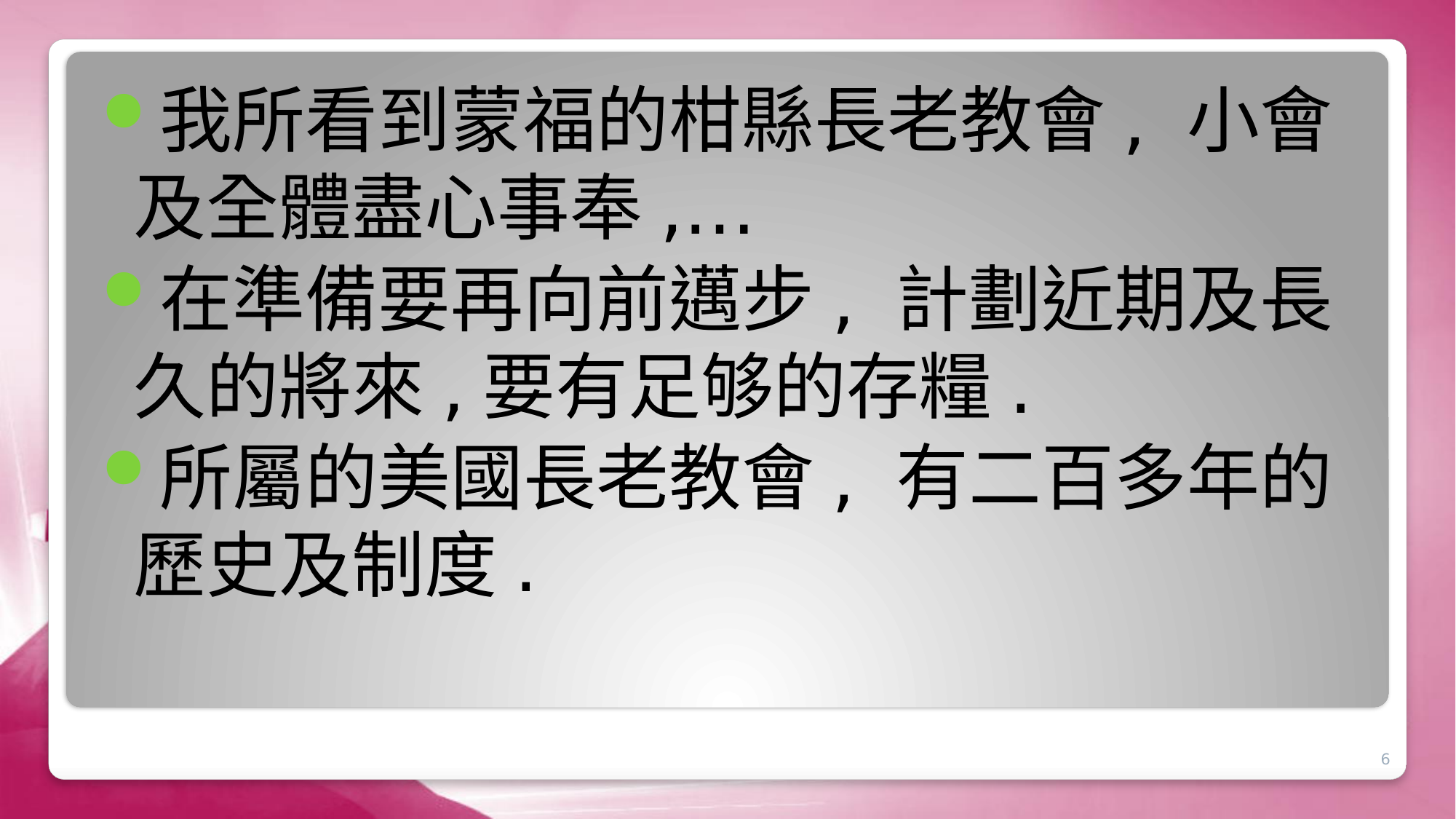

我所看到蒙福的柑縣長老教會, 小會及全體盡心事奉,…
在準備要再向前邁步, 計劃近期及長久的將來,要有足够的存糧.
所屬的美國長老教會, 有二百多年的歷史及制度.

#
6